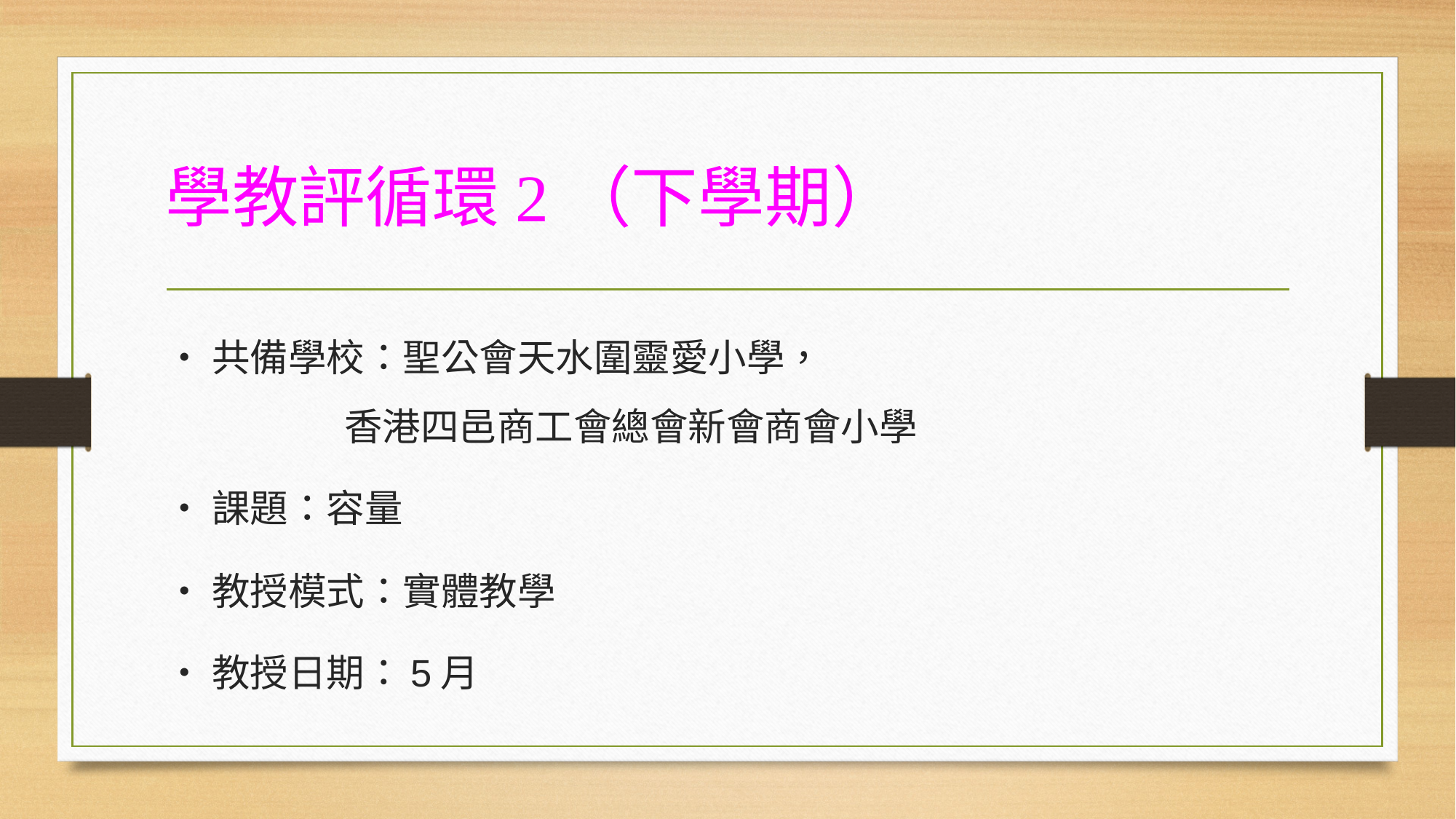

# 學教評循環2（下學期）
•共備學校：聖公會天水圍靈愛小學，
                     香港四邑商工會總會新會商會小學
•課題：容量
•教授模式：實體教學
•教授日期：5月